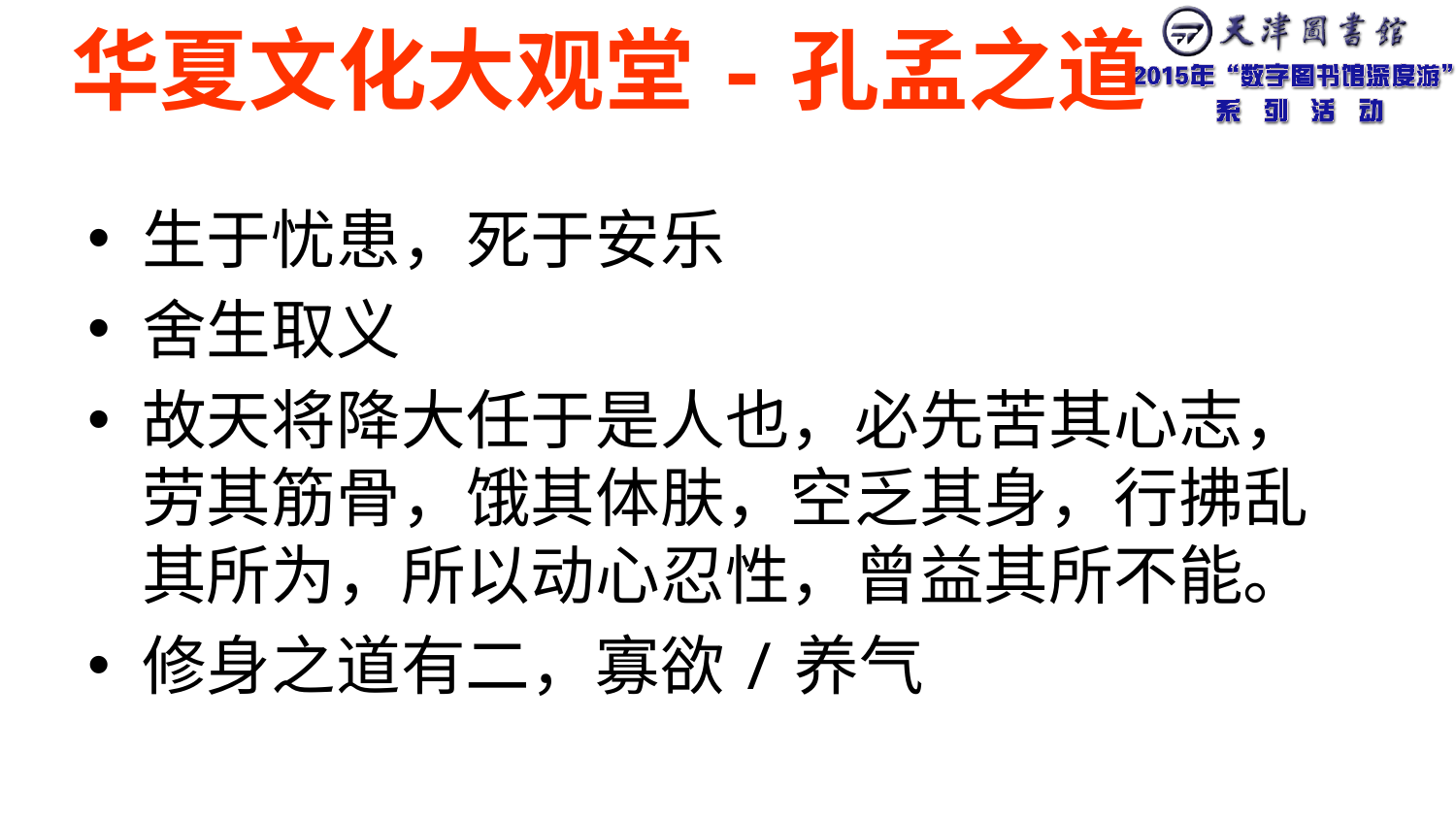

# 华夏文化大观堂-孔孟之道
生于忧患，死于安乐
舍生取义
故天将降大任于是人也，必先苦其心志，劳其筋骨，饿其体肤，空乏其身，行拂乱其所为，所以动心忍性，曾益其所不能。
修身之道有二，寡欲/养气